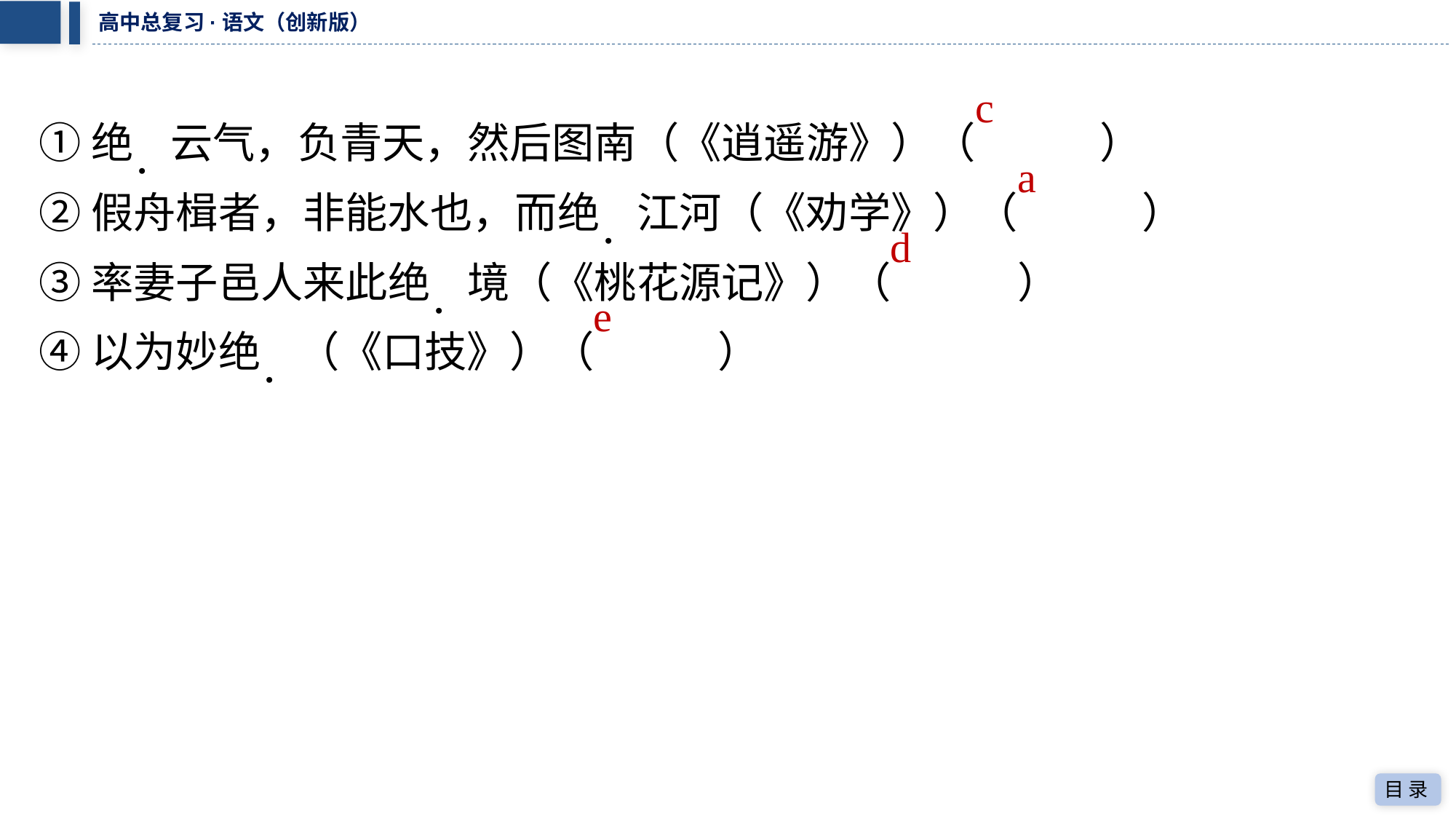

c
①绝．云气，负青天，然后图南（《逍遥游》）（　c　）
a
②假舟楫者，非能水也，而绝．江河（《劝学》）（　a　）
d
③率妻子邑人来此绝．境（《桃花源记》）（　d　）
e
④以为妙绝．（《口技》）（　e　）